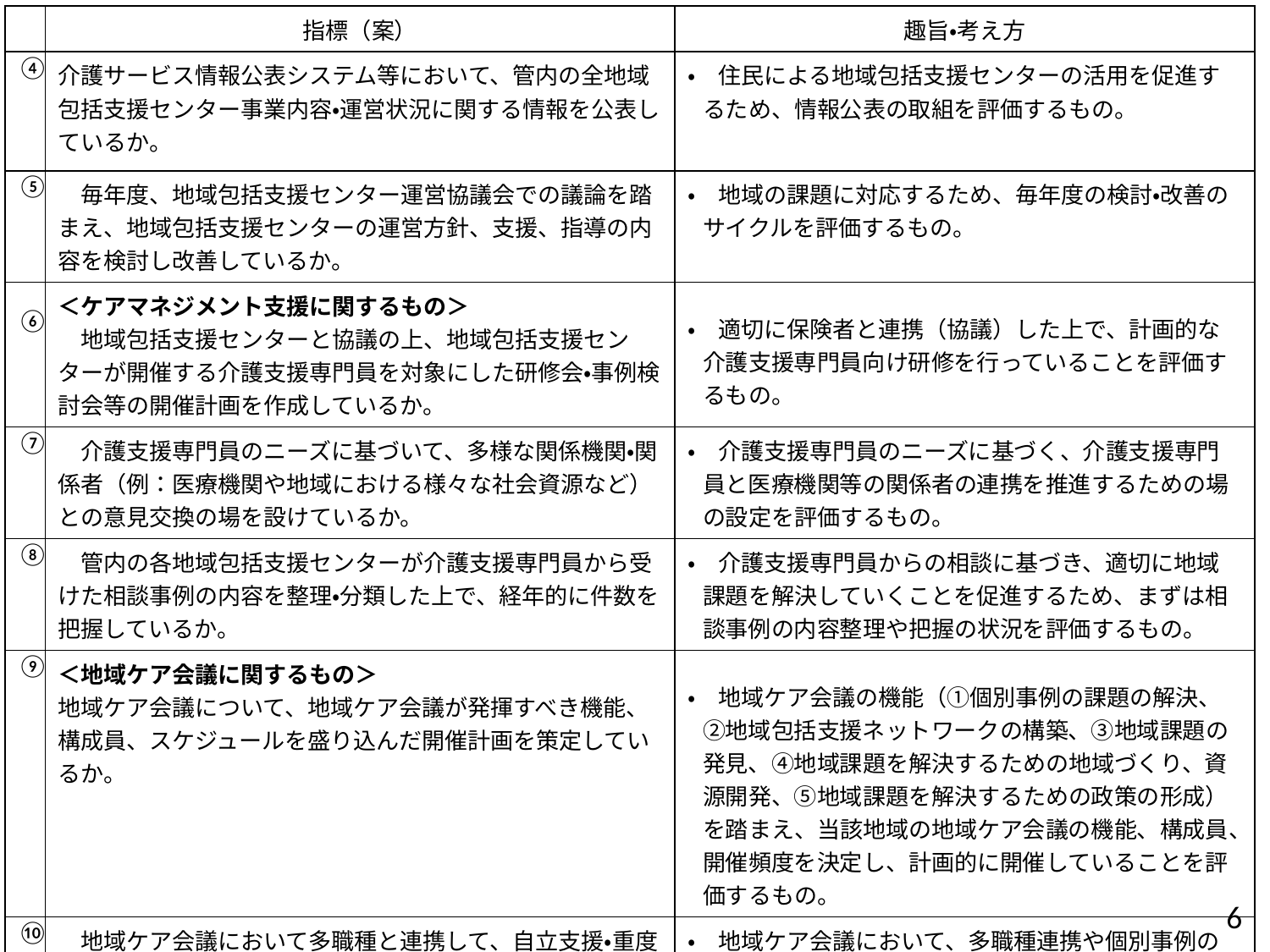

|  | 指標（案） | 趣旨・考え方 |
| --- | --- | --- |
| ④ | 介護サービス情報公表システム等において、管内の全地域包括支援センター事業内容・運営状況に関する情報を公表しているか。 | ・　住民による地域包括支援センターの活用を促進するため、情報公表の取組を評価するもの。 |
| ⑤ | 毎年度、地域包括支援センター運営協議会での議論を踏まえ、地域包括支援センターの運営方針、支援、指導の内容を検討し改善しているか。 | ・　地域の課題に対応するため、毎年度の検討・改善のサイクルを評価するもの。 |
| ⑥ | ＜ケアマネジメント支援に関するもの＞ 　地域包括支援センターと協議の上、地域包括支援センターが開催する介護支援専門員を対象にした研修会・事例検討会等の開催計画を作成しているか。 | ・　適切に保険者と連携（協議）した上で、計画的な介護支援専門員向け研修を行っていることを評価するもの。 |
| ⑦ | 介護支援専門員のニーズに基づいて、多様な関係機関・関係者（例：医療機関や地域における様々な社会資源など）との意見交換の場を設けているか。 | ・　介護支援専門員のニーズに基づく、介護支援専門員と医療機関等の関係者の連携を推進するための場の設定を評価するもの。 |
| ⑧ | 管内の各地域包括支援センターが介護支援専門員から受けた相談事例の内容を整理・分類した上で、経年的に件数を把握しているか。 | ・　介護支援専門員からの相談に基づき、適切に地域課題を解決していくことを促進するため、まずは相談事例の内容整理や把握の状況を評価するもの。 |
| ⑨ | ＜地域ケア会議に関するもの＞ 地域ケア会議について、地域ケア会議が発揮すべき機能、構成員、スケジュールを盛り込んだ開催計画を策定しているか。 | ・　地域ケア会議の機能（①個別事例の課題の解決、②地域包括支援ネットワークの構築、③地域課題の発見、④地域課題を解決するための地域づくり、資源開発、⑤地域課題を解決するための政策の形成）を踏まえ、当該地域の地域ケア会議の機能、構成員、開催頻度を決定し、計画的に開催していることを評価するもの。 |
| ⑩ | 地域ケア会議において多職種と連携して、自立支援・重度化防止等に資する観点から個別事例の検討を行い、対応策を講じているか。 | ・　地域ケア会議において、多職種連携や個別事例の検討を評価するもの。 |
6